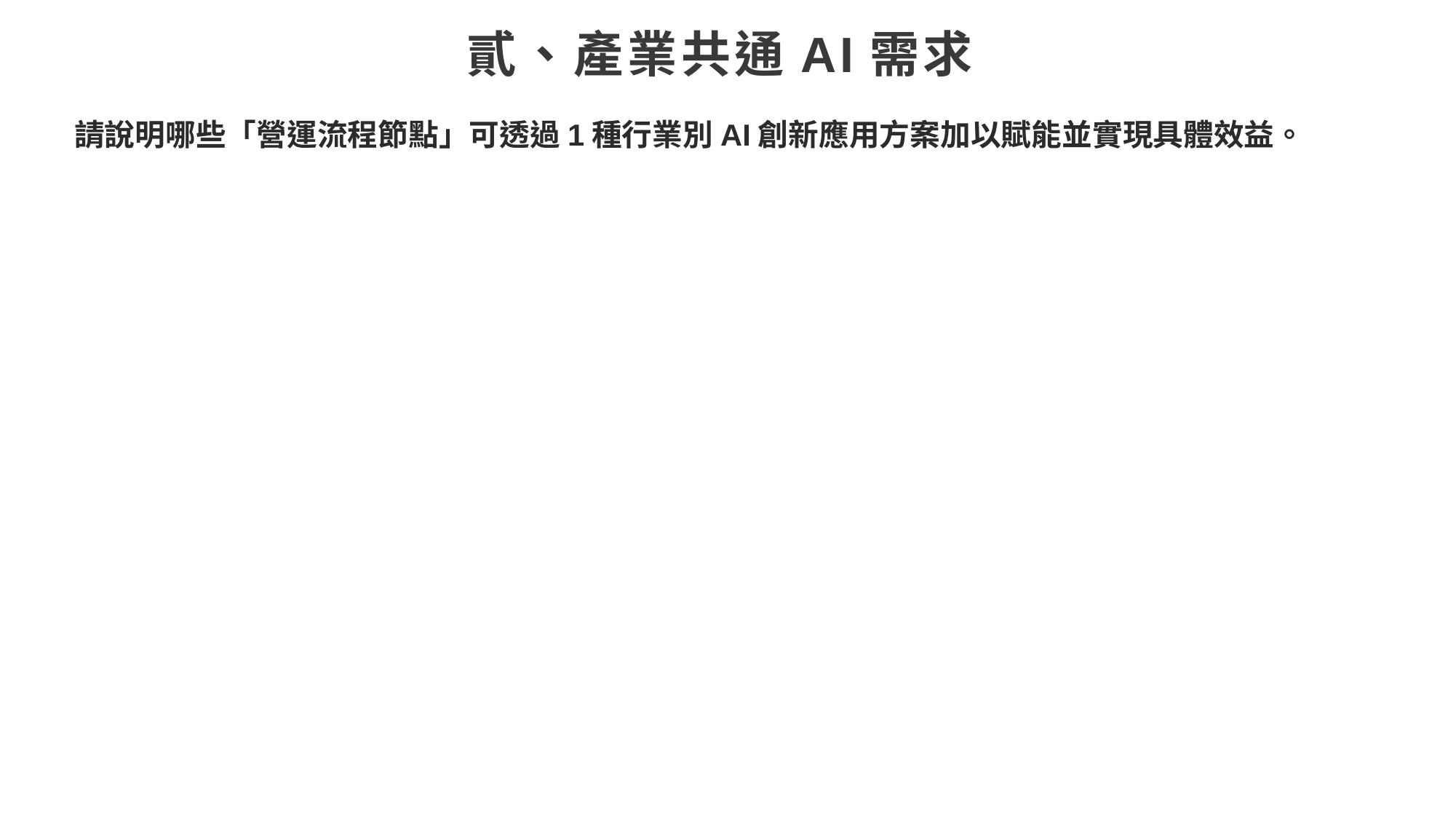

# 貳、產業共通AI需求
請說明哪些「營運流程節點」可透過1種行業別AI創新應用方案加以賦能並實現具體效益。